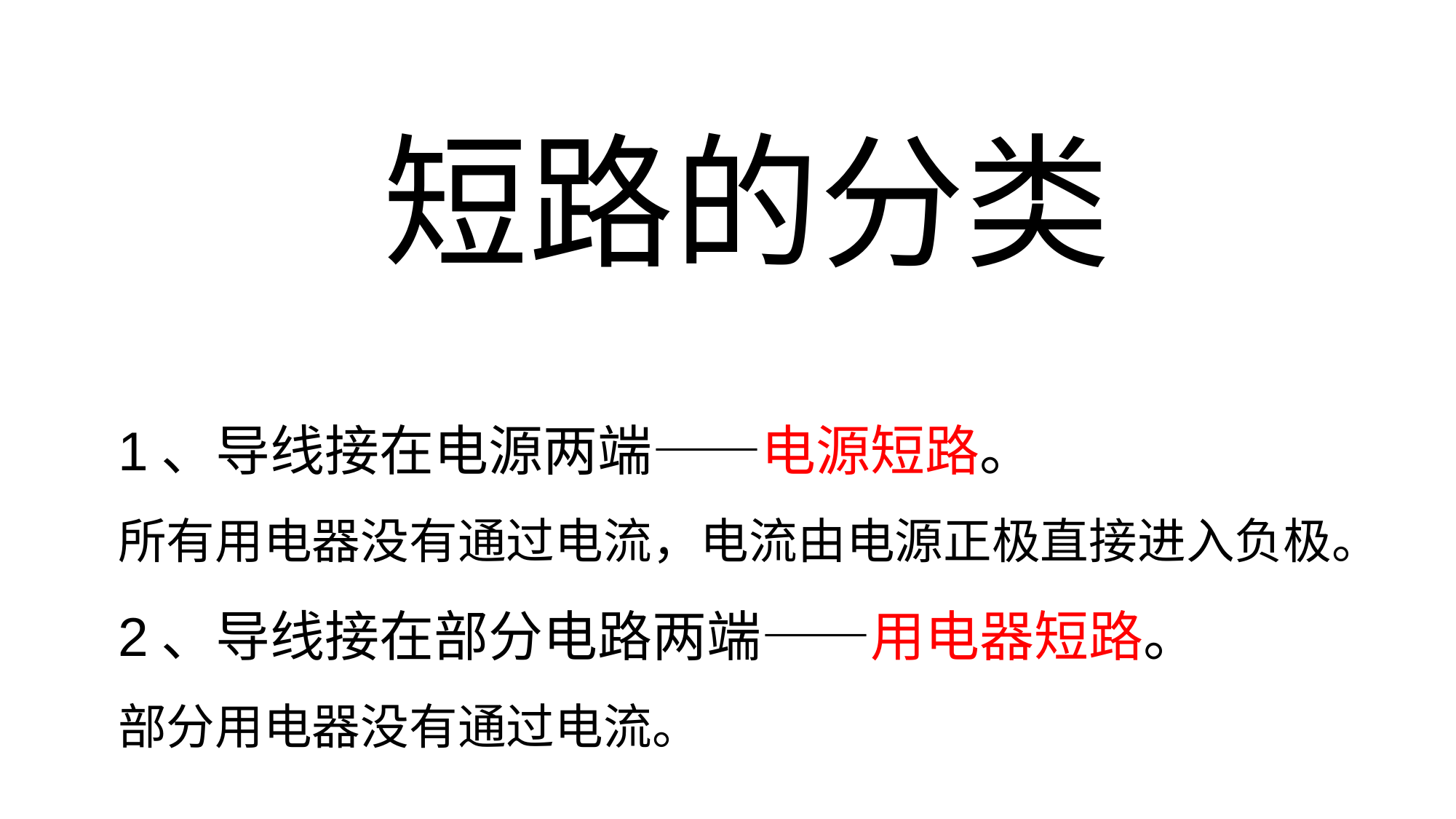

短路的分类

1、导线接在电源两端——电源短路。
所有用电器没有通过电流，电流由电源正极直接进入负极。
2、导线接在部分电路两端——用电器短路。
部分用电器没有通过电流。